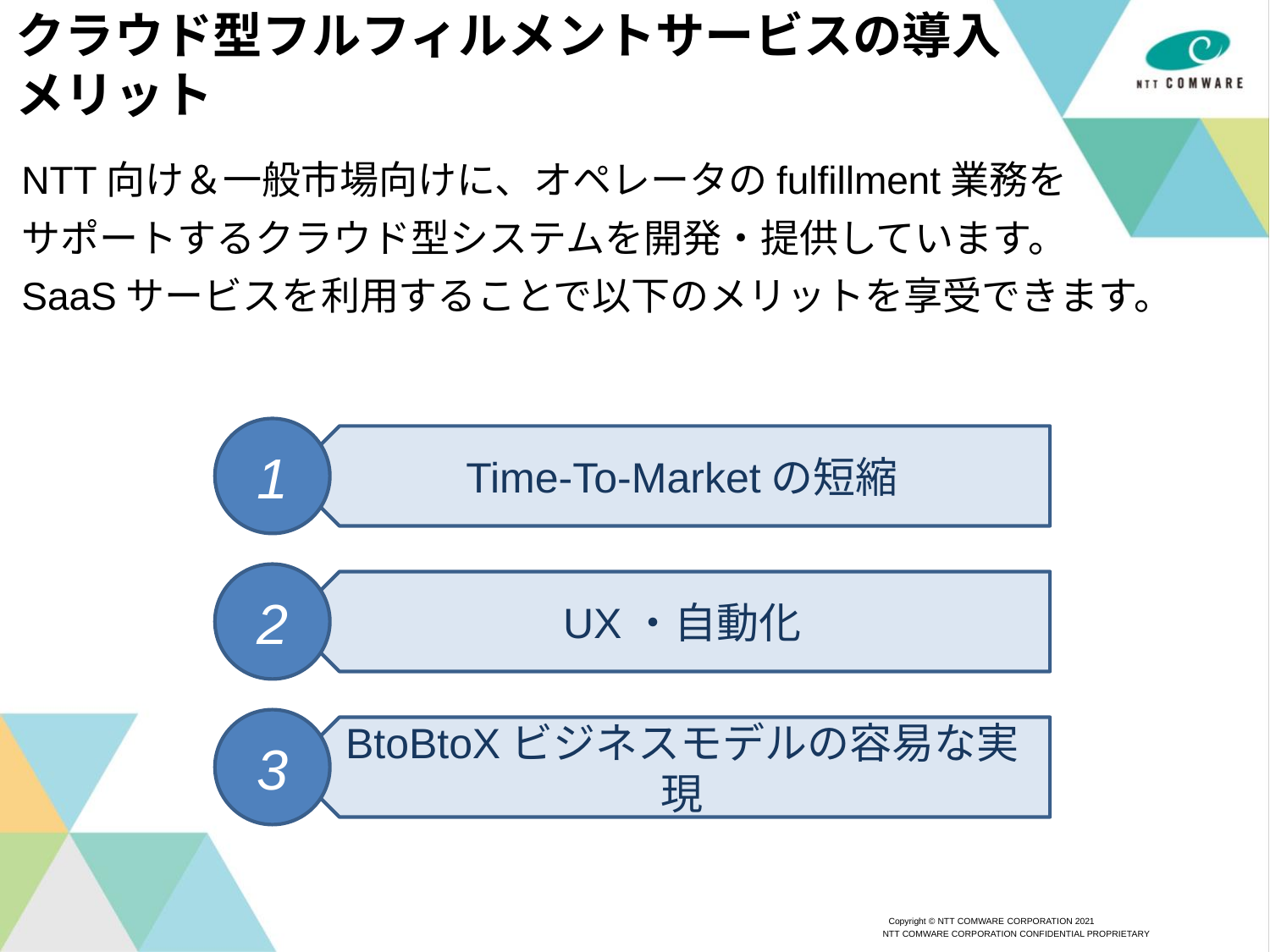

クラウド型フルフィルメントサービスの導入メリット
NTT向け＆一般市場向けに、オペレータのfulfillment業務を
サポートするクラウド型システムを開発・提供しています。
SaaSサービスを利用することで以下のメリットを享受できます。
1
Time-To-Marketの短縮
2
UX・自動化
3
BtoBtoXビジネスモデルの容易な実現